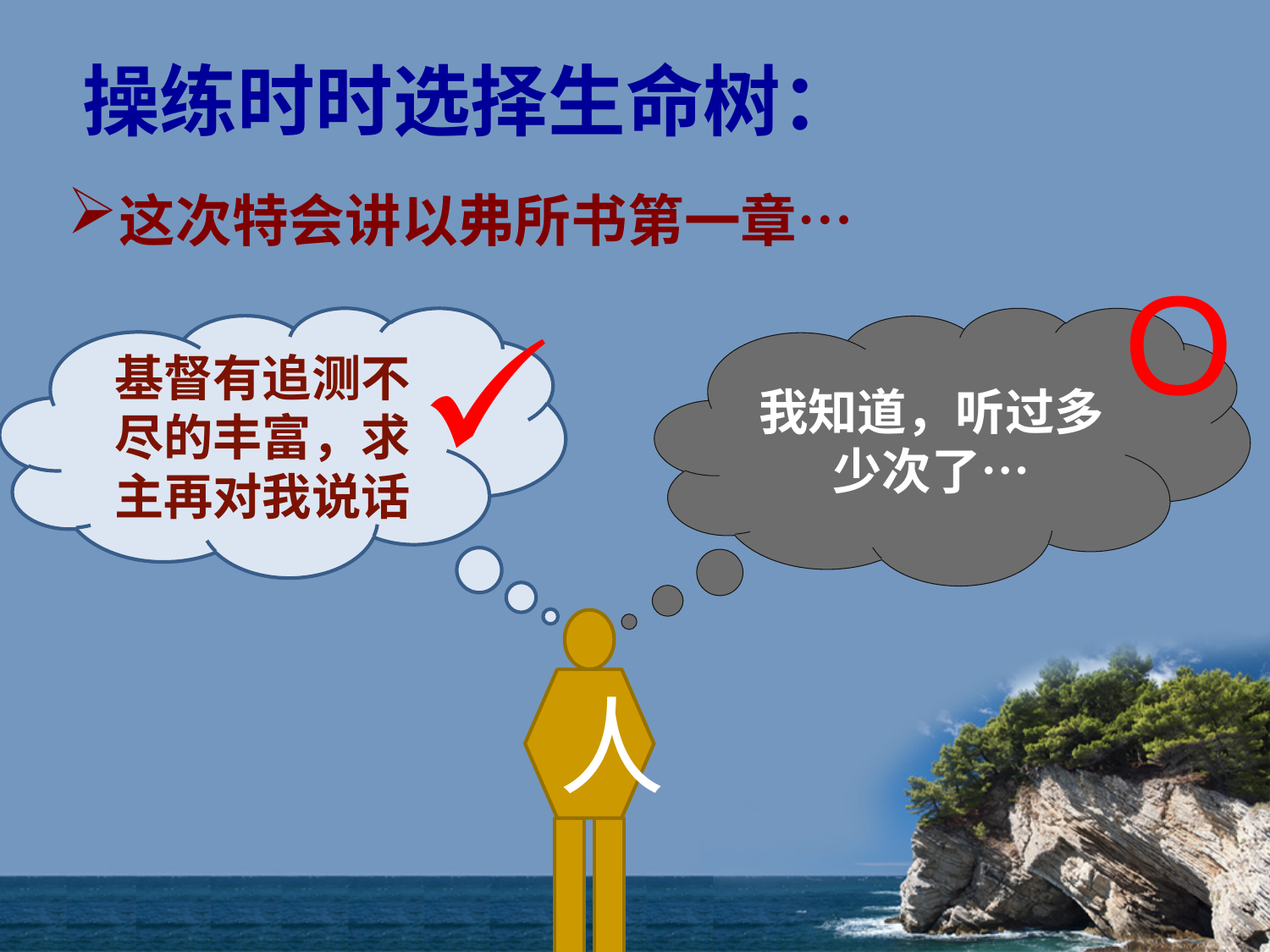

# 操练时时选择生命树：
这次特会讲以弗所书第一章…
O
基督有追测不尽的丰富，求主再对我说话
我知道，听过多少次了…

人